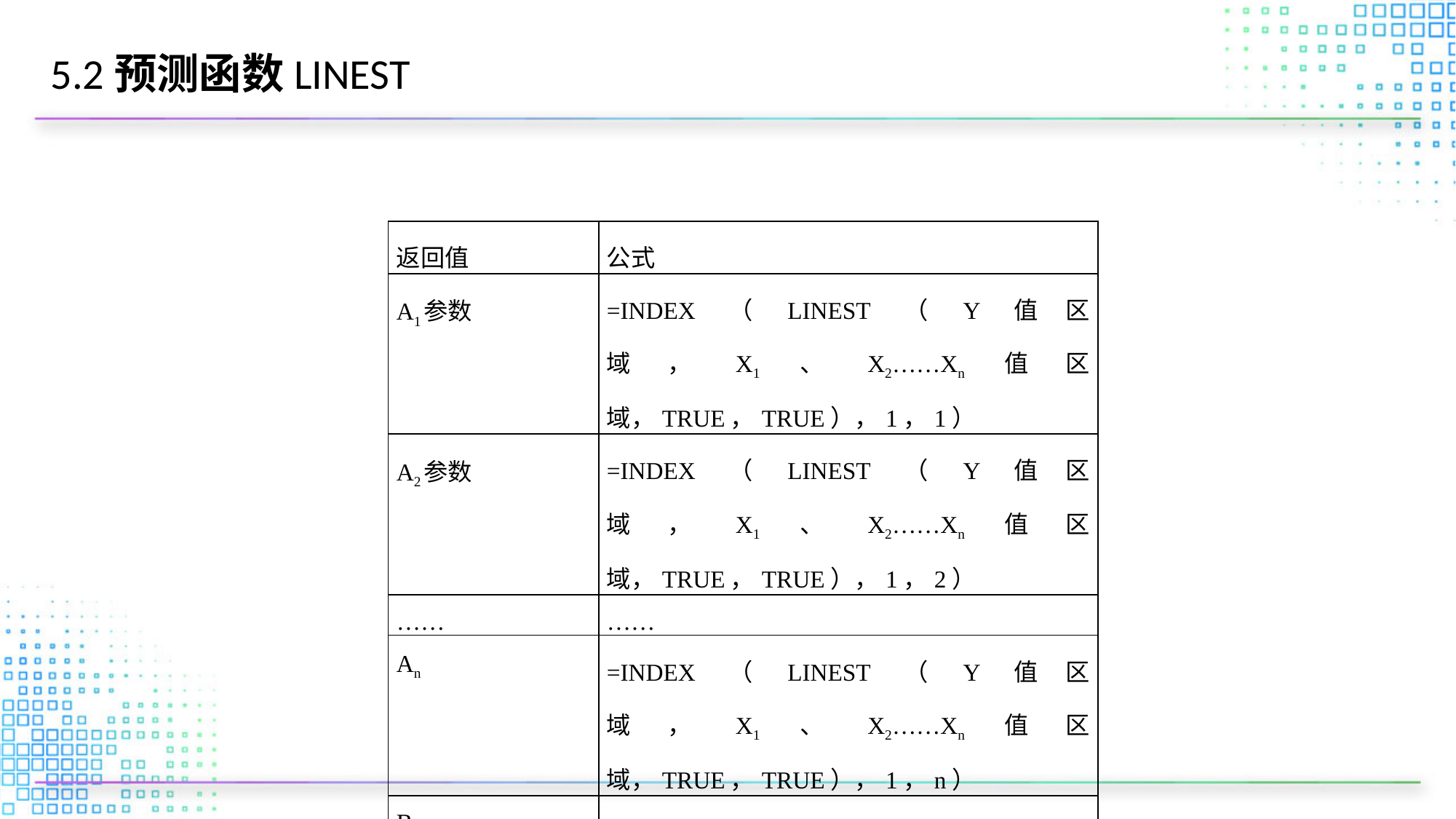

# 5.2预测函数LINEST
| 返回值 | 公式 |
| --- | --- |
| A1参数 | =INDEX（LINEST（Y值区域，X1、X2……Xn值区域，TRUE，TRUE），1，1） |
| A2参数 | =INDEX（LINEST（Y值区域，X1、X2……Xn值区域，TRUE，TRUE），1，2） |
| …… | …… |
| An | =INDEX（LINEST（Y值区域，X1、X2……Xn值区域，TRUE，TRUE），1，n） |
| B | =INDEX（LINEST（Y值区域，X1、X2……Xn值区域，TRUE，TRUE），1，n+1） |
| 相关系数平方值R2 | =INDEX（LINEST（Y值区域，X1、X2……Xn值区域，TRUE，TRUE），3，1） |